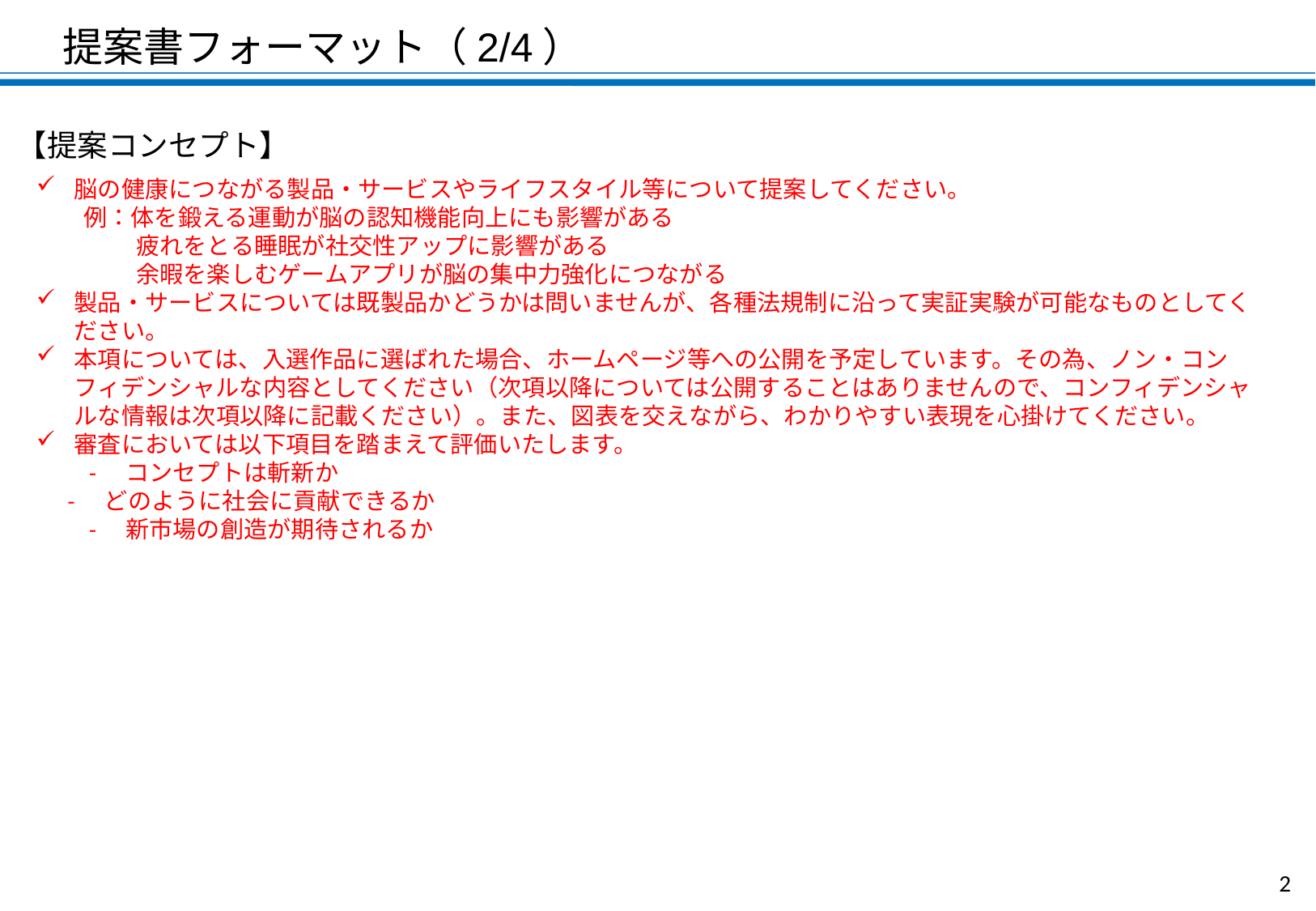

提案書フォーマット（2/4）
【提案コンセプト】
脳の健康につながる製品・サービスやライフスタイル等について提案してください。
　　例：体を鍛える運動が脳の認知機能向上にも影響がある
　　　　 疲れをとる睡眠が社交性アップに影響がある
　　　　 余暇を楽しむゲームアプリが脳の集中力強化につながる
製品・サービスについては既製品かどうかは問いませんが、各種法規制に沿って実証実験が可能なものとしてください。
本項については、入選作品に選ばれた場合、ホームページ等への公開を予定しています。その為、ノン・コンフィデンシャルな内容としてください（次項以降については公開することはありませんので、コンフィデンシャルな情報は次項以降に記載ください）。また、図表を交えながら、わかりやすい表現を心掛けてください。
審査においては以下項目を踏まえて評価いたします。
　　-　コンセプトは斬新か
      -　どのように社会に貢献できるか
　　-　新市場の創造が期待されるか
2